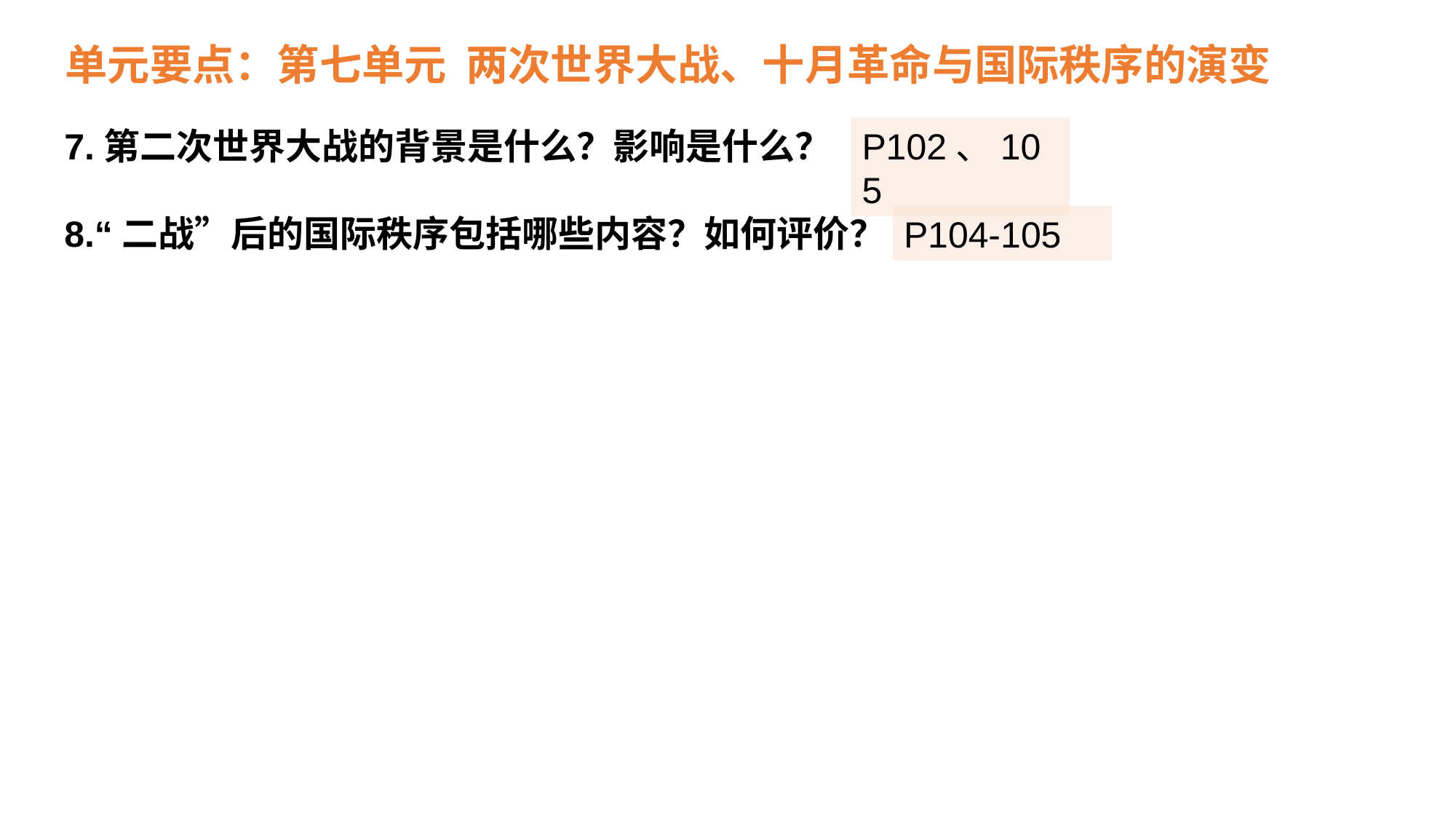

单元要点：第七单元  两次世界大战、十月革命与国际秩序的演变
7.第二次世界大战的背景是什么？影响是什么？

8.“二战”后的国际秩序包括哪些内容？如何评价？
P102、105
P104-105